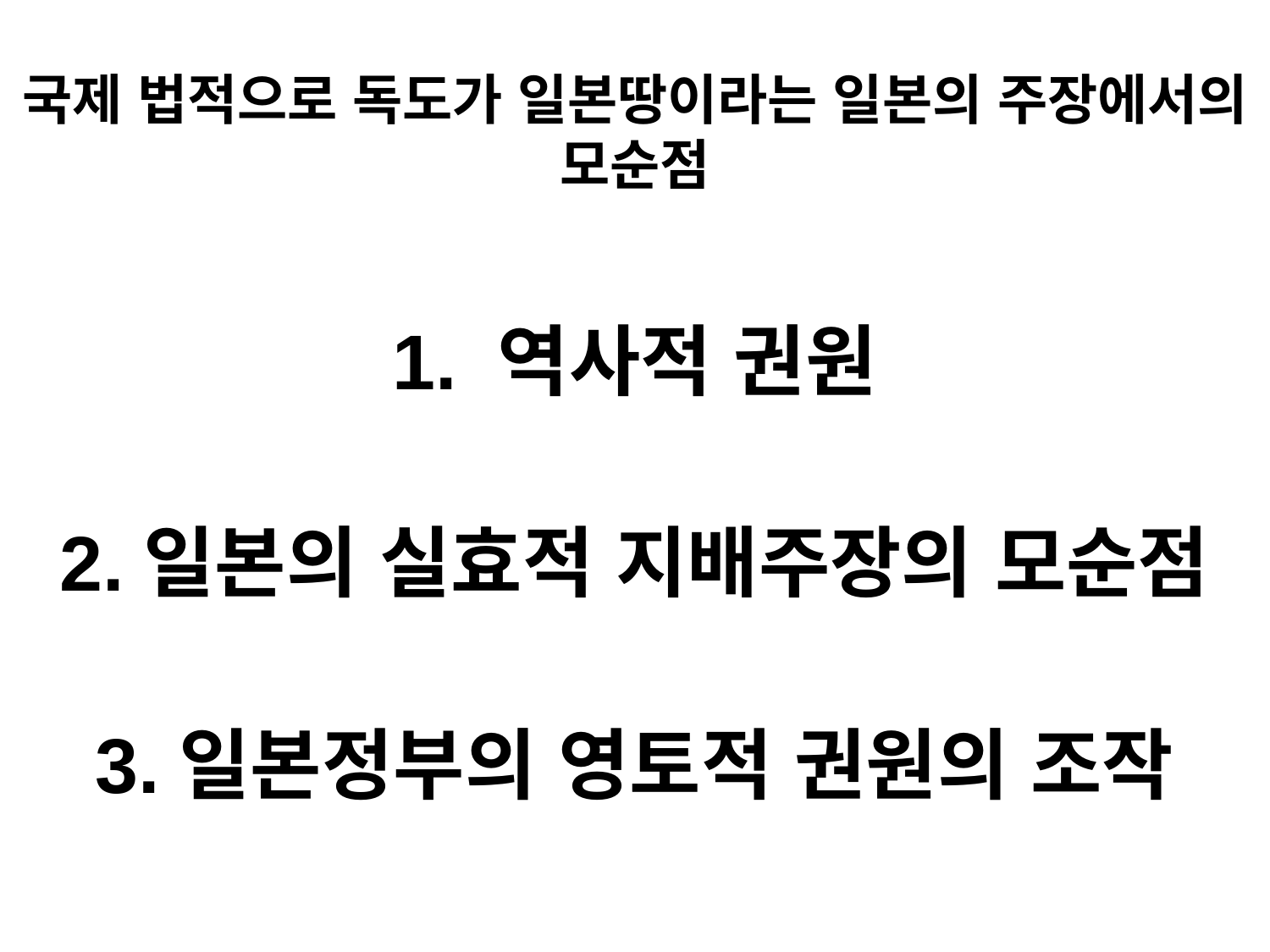

# 국제 법적으로 독도가 일본땅이라는 일본의 주장에서의 모순점
1. 역사적 권원
2.일본의 실효적 지배주장의 모순점
3.일본정부의 영토적 권원의 조작